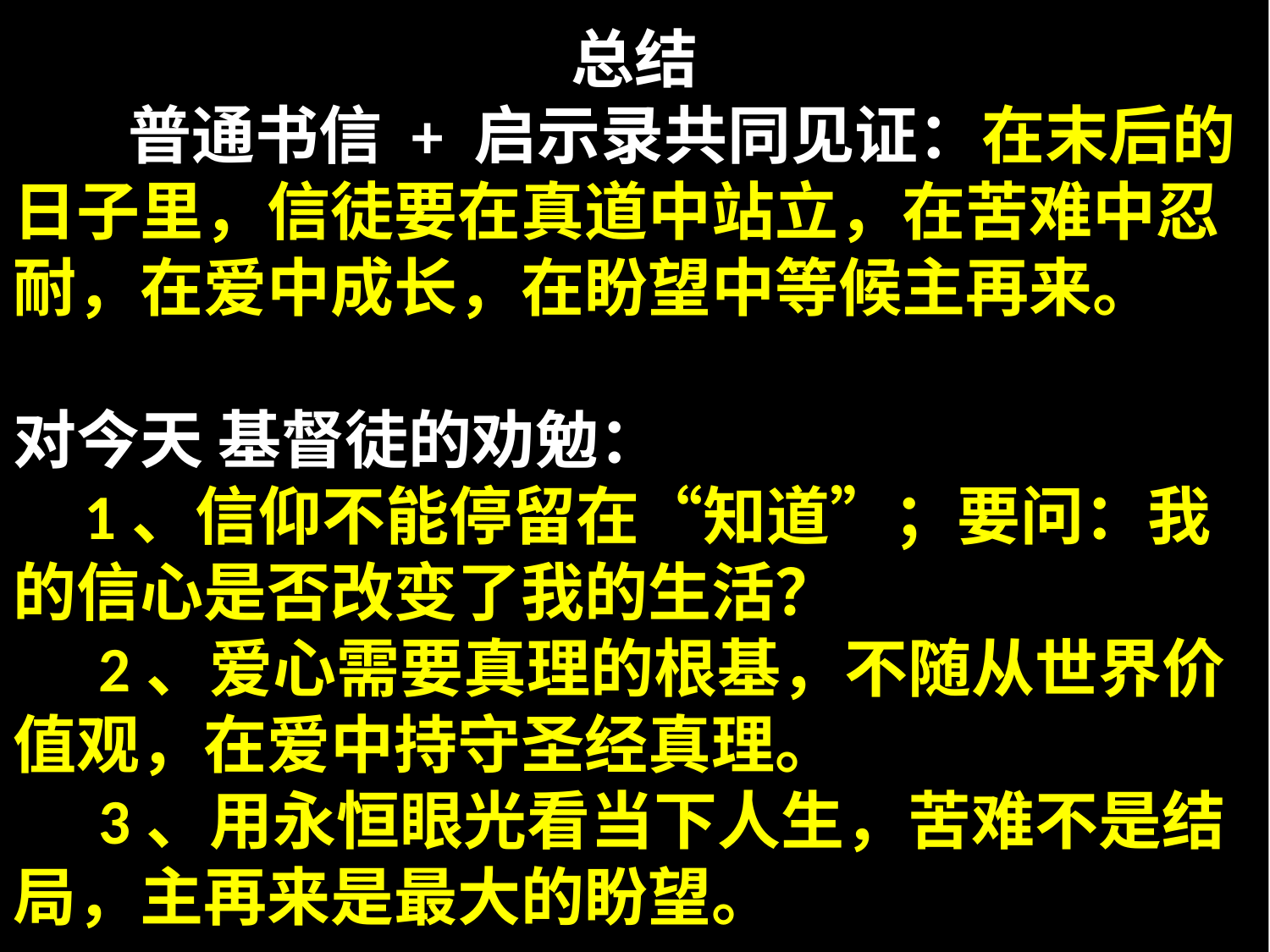

总结
       普通书信 + 启示录共同见证：在末后的日子里，信徒要在真道中站立，在苦难中忍耐，在爱中成长，在盼望中等候主再来。

对今天 基督徒的劝勉：
     1、信仰不能停留在“知道”；要问：我的信心是否改变了我的生活？
      2、爱心需要真理的根基，不随从世界价值观，在爱中持守圣经真理。
      3、用永恒眼光看当下人生，苦难不是结局，主再来是最大的盼望。